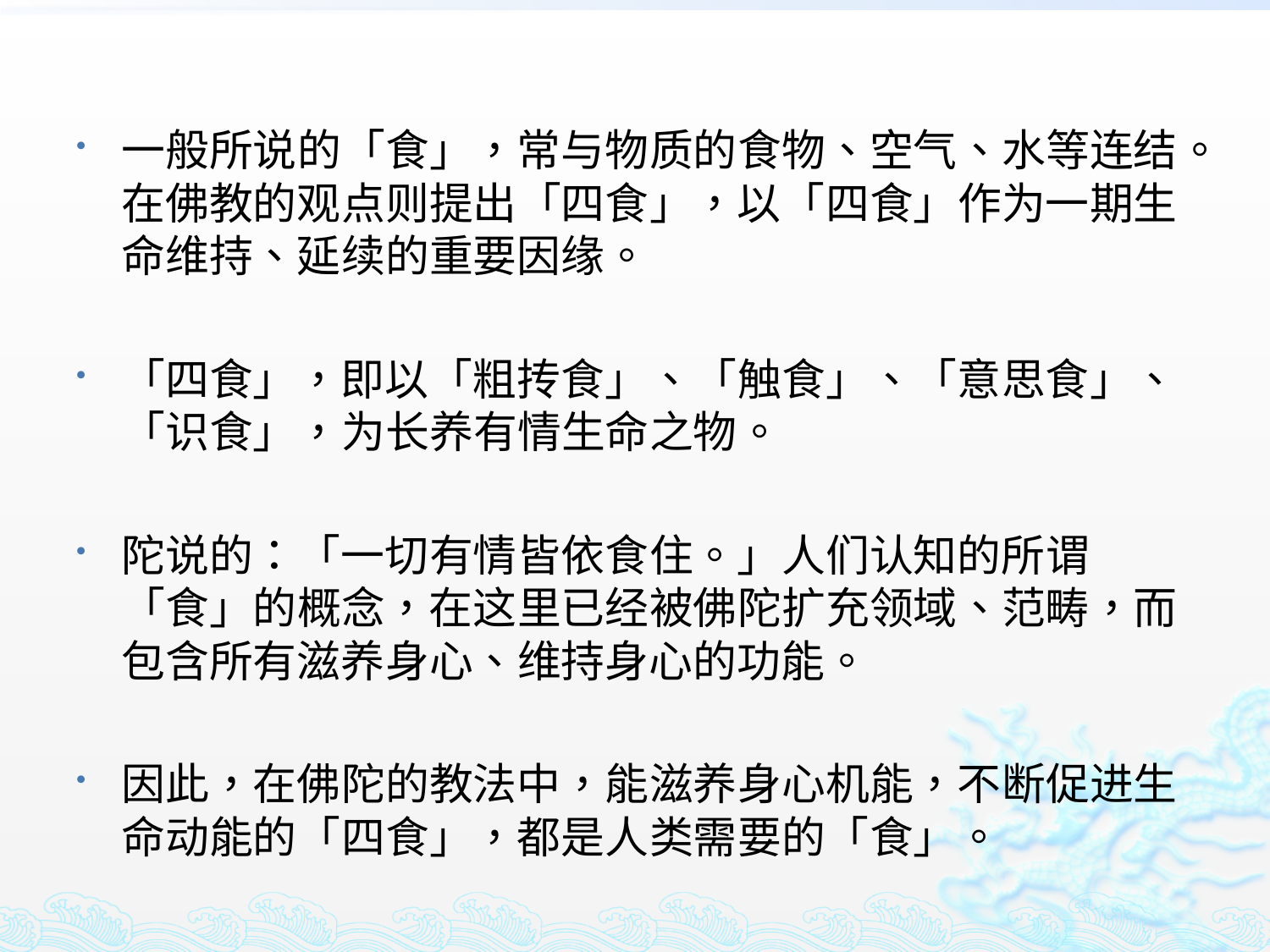

一般所说的「食」，常与物质的食物、空气、水等连结。在佛教的观点则提出「四食」，以「四食」作为一期生命维持、延续的重要因缘。

「四食」，即以「粗抟食」、「触食」、「意思食」、「识食」，为长养有情生命之物。

陀说的：「一切有情皆依食住。」人们认知的所谓「食」的概念，在这里已经被佛陀扩充领域、范畴，而包含所有滋养身心、维持身心的功能。

因此，在佛陀的教法中，能滋养身心机能，不断促进生命动能的「四食」，都是人类需要的「食」。